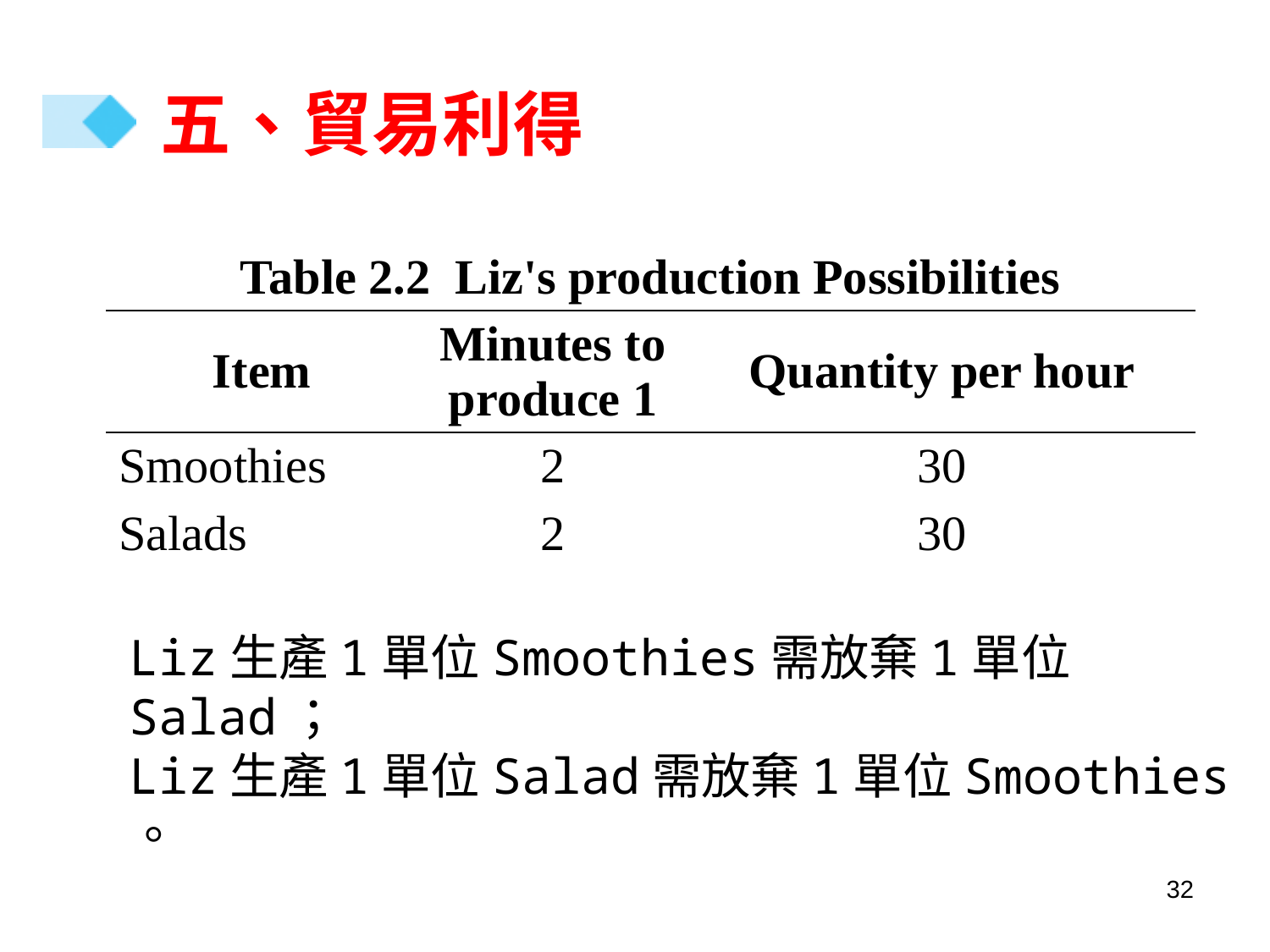

# 五、貿易利得
| Table 2.2 Liz's production Possibilities |  |  |
| --- | --- | --- |
| Item | Minutes to produce 1 | Quantity per hour |
| Smoothies | 2 | 30 |
| Salads | 2 | 30 |
Liz生產1單位Smoothies需放棄1單位Salad；
Liz生產1單位Salad需放棄1單位Smoothies 。

32